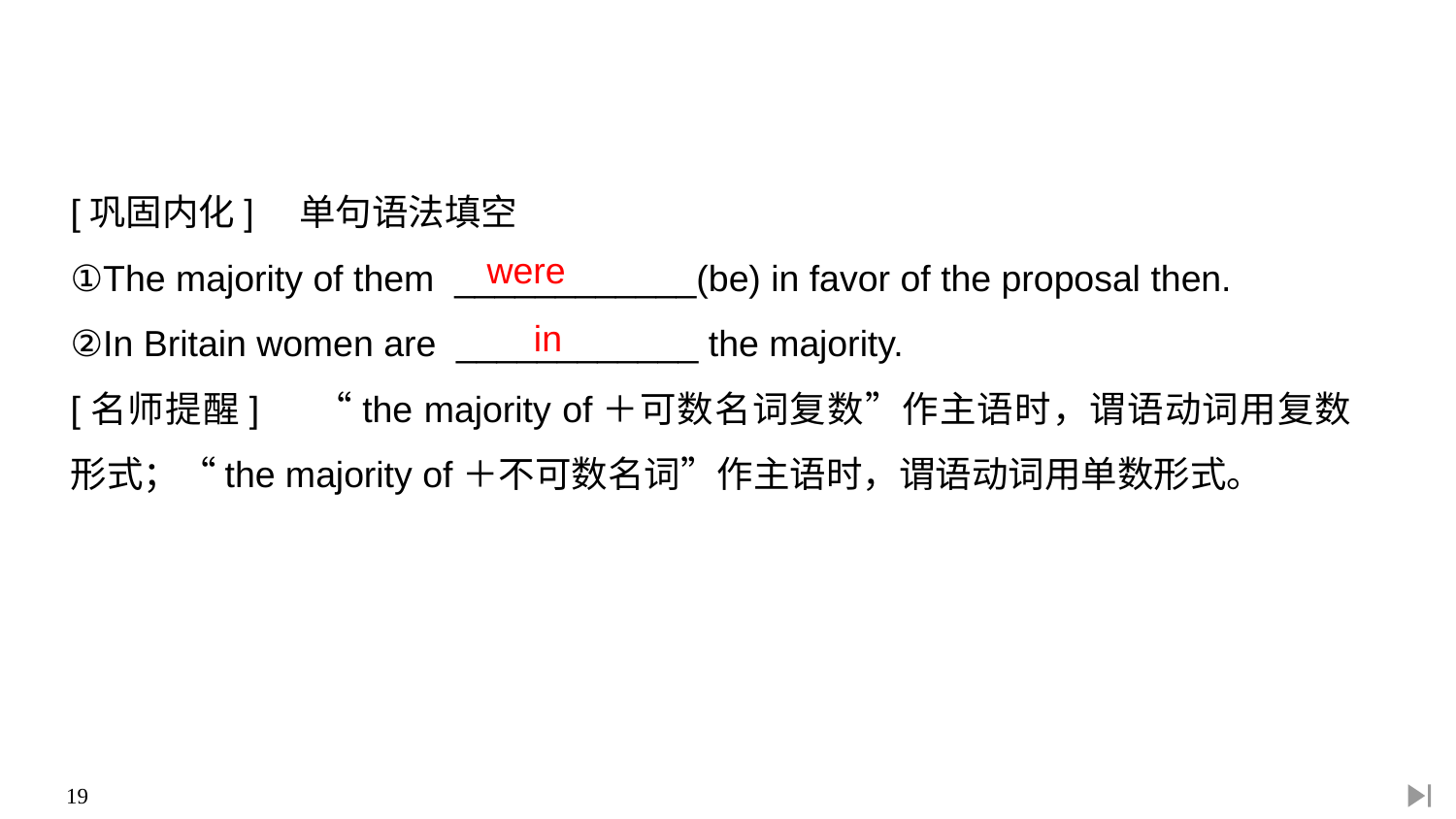

[巩固内化]　单句语法填空
①The majority of them  ____________(be) in favor of the proposal then.
②In Britain women are  ____________ the majority.
[名师提醒]　 “the majority of＋可数名词复数”作主语时，谓语动词用复数形式；“the majority of＋不可数名词”作主语时，谓语动词用单数形式。
were
in